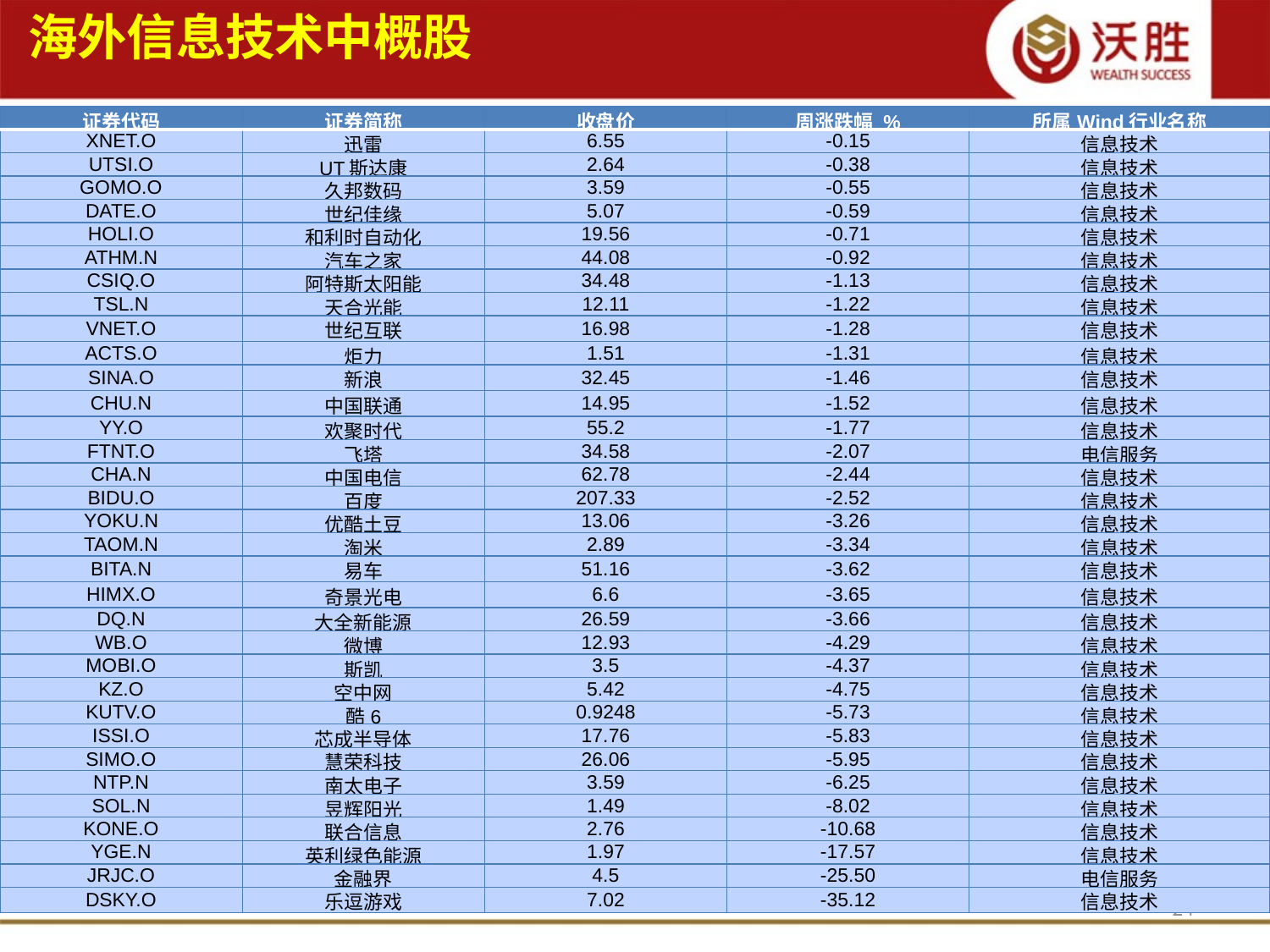

海外信息技术中概股
| 证券代码 | 证券简称 | 收盘价 | 周涨跌幅 % | 所属Wind行业名称 |
| --- | --- | --- | --- | --- |
| XNET.O | 迅雷 | 6.55 | -0.15 | 信息技术 |
| UTSI.O | UT斯达康 | 2.64 | -0.38 | 信息技术 |
| GOMO.O | 久邦数码 | 3.59 | -0.55 | 信息技术 |
| DATE.O | 世纪佳缘 | 5.07 | -0.59 | 信息技术 |
| HOLI.O | 和利时自动化 | 19.56 | -0.71 | 信息技术 |
| ATHM.N | 汽车之家 | 44.08 | -0.92 | 信息技术 |
| CSIQ.O | 阿特斯太阳能 | 34.48 | -1.13 | 信息技术 |
| TSL.N | 天合光能 | 12.11 | -1.22 | 信息技术 |
| VNET.O | 世纪互联 | 16.98 | -1.28 | 信息技术 |
| ACTS.O | 炬力 | 1.51 | -1.31 | 信息技术 |
| SINA.O | 新浪 | 32.45 | -1.46 | 信息技术 |
| CHU.N | 中国联通 | 14.95 | -1.52 | 信息技术 |
| YY.O | 欢聚时代 | 55.2 | -1.77 | 信息技术 |
| FTNT.O | 飞塔 | 34.58 | -2.07 | 电信服务 |
| CHA.N | 中国电信 | 62.78 | -2.44 | 信息技术 |
| BIDU.O | 百度 | 207.33 | -2.52 | 信息技术 |
| YOKU.N | 优酷土豆 | 13.06 | -3.26 | 信息技术 |
| TAOM.N | 淘米 | 2.89 | -3.34 | 信息技术 |
| BITA.N | 易车 | 51.16 | -3.62 | 信息技术 |
| HIMX.O | 奇景光电 | 6.6 | -3.65 | 信息技术 |
| DQ.N | 大全新能源 | 26.59 | -3.66 | 信息技术 |
| WB.O | 微博 | 12.93 | -4.29 | 信息技术 |
| MOBI.O | 斯凯 | 3.5 | -4.37 | 信息技术 |
| KZ.O | 空中网 | 5.42 | -4.75 | 信息技术 |
| KUTV.O | 酷6 | 0.9248 | -5.73 | 信息技术 |
| ISSI.O | 芯成半导体 | 17.76 | -5.83 | 信息技术 |
| SIMO.O | 慧荣科技 | 26.06 | -5.95 | 信息技术 |
| NTP.N | 南太电子 | 3.59 | -6.25 | 信息技术 |
| SOL.N | 昱辉阳光 | 1.49 | -8.02 | 信息技术 |
| KONE.O | 联合信息 | 2.76 | -10.68 | 信息技术 |
| YGE.N | 英利绿色能源 | 1.97 | -17.57 | 信息技术 |
| JRJC.O | 金融界 | 4.5 | -25.50 | 电信服务 |
| DSKY.O | 乐逗游戏 | 7.02 | -35.12 | 信息技术 |
24